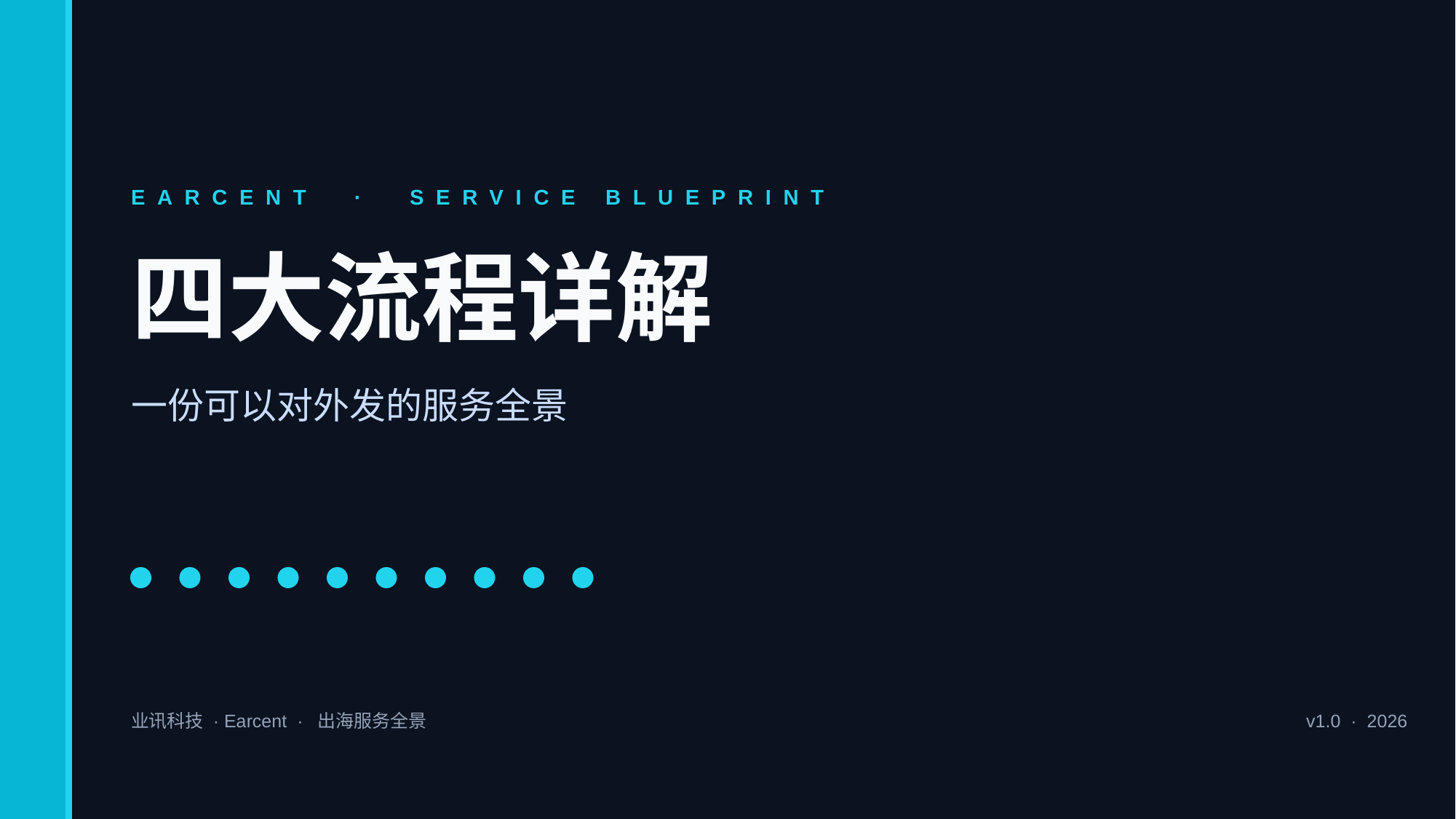

EARCENT  ·  SERVICE BLUEPRINT
四大流程详解
一份可以对外发的服务全景

业讯科技 · Earcent  ·  出海服务全景
v1.0  ·  2026